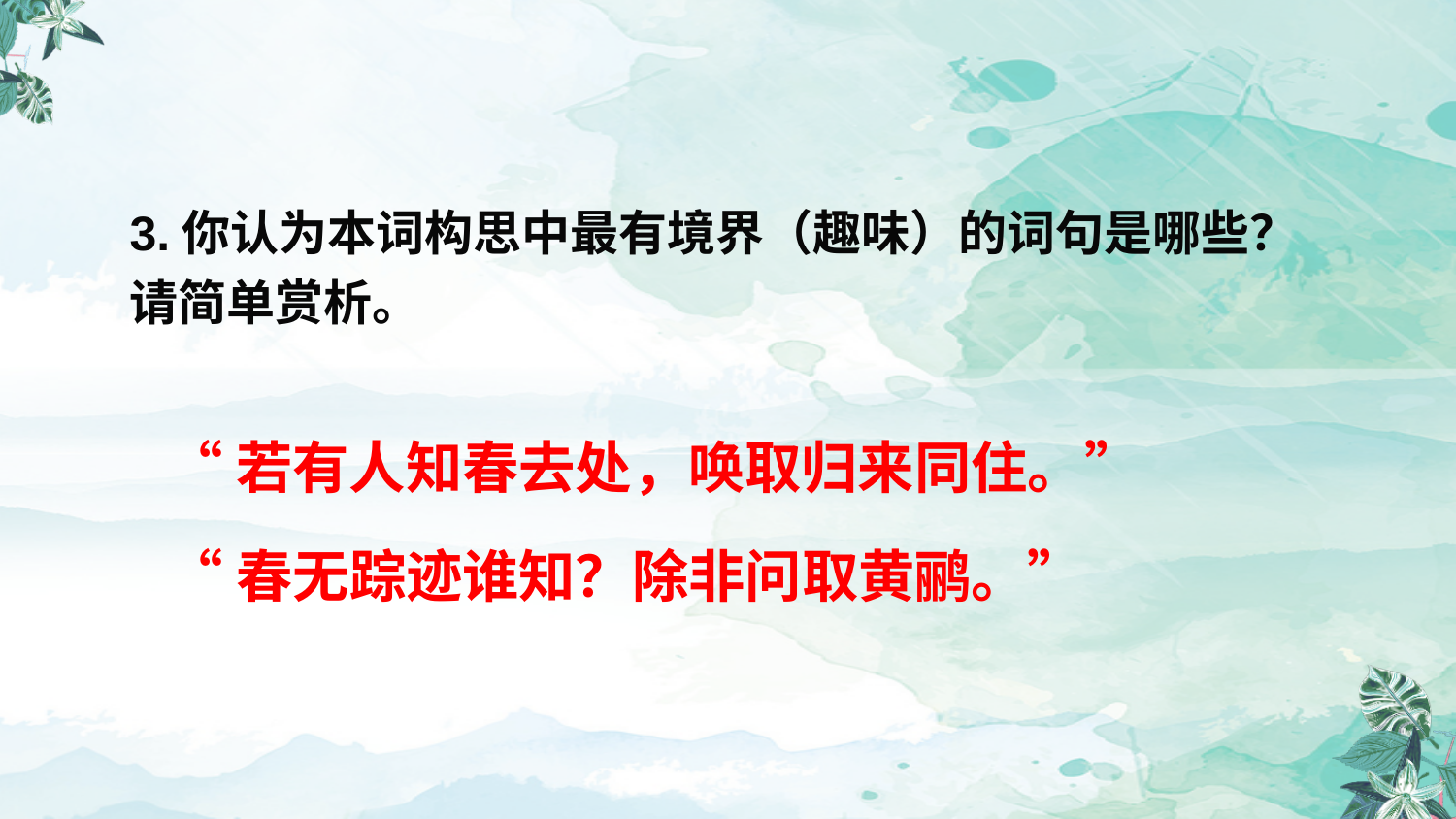

3.你认为本词构思中最有境界（趣味）的词句是哪些？请简单赏析。
“若有人知春去处，唤取归来同住。”
“春无踪迹谁知？除非问取黄鹂。”